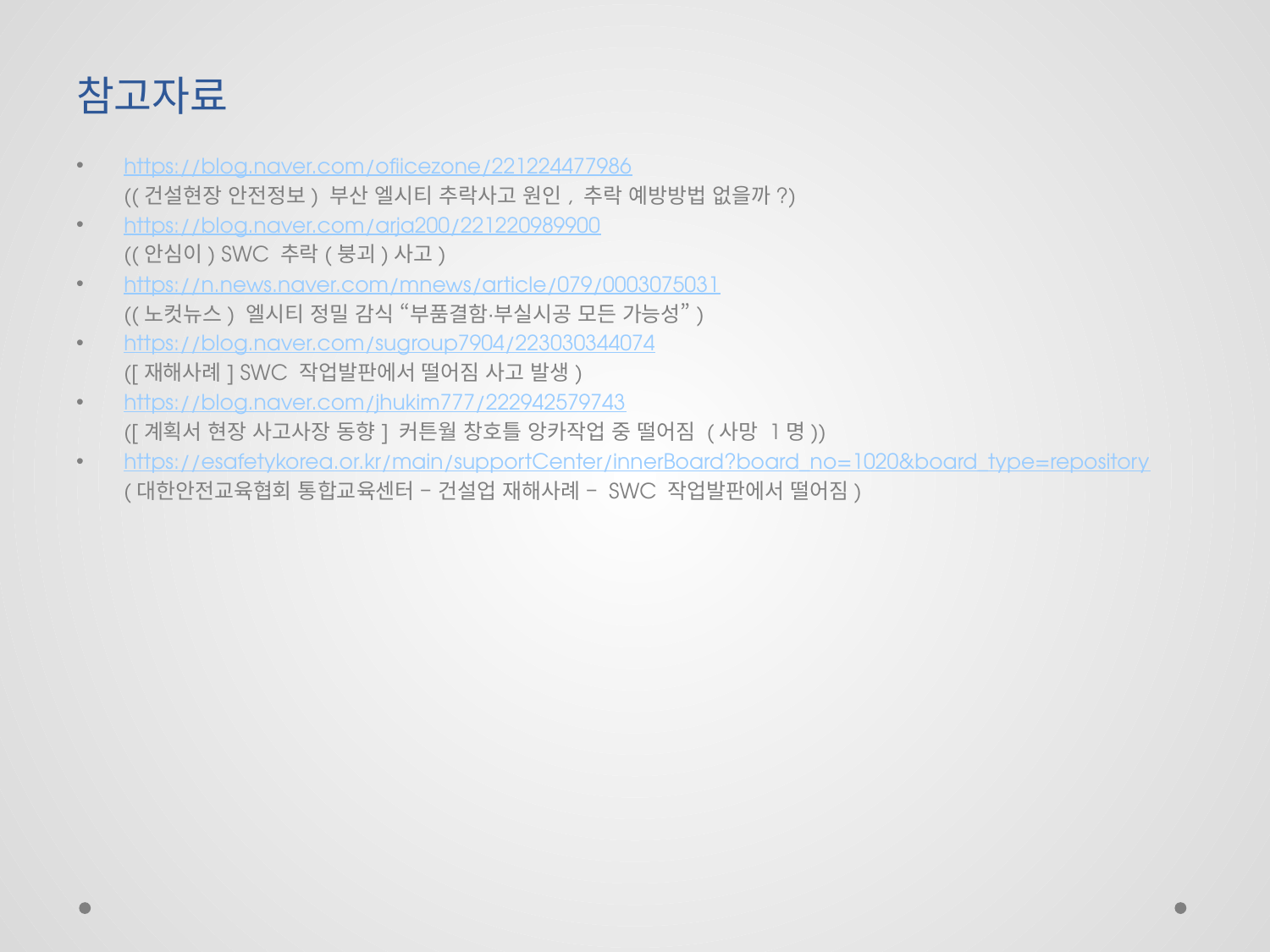

# 참고자료
https://blog.naver.com/ofiicezone/221224477986
        ((건설현장 안전정보) 부산 엘시티 추락사고 원인, 추락 예방방법 없을까?)
https://blog.naver.com/arja200/221220989900
        ((안심이) SWC 추락(붕괴)사고)
https://n.news.naver.com/mnews/article/079/0003075031
        ((노컷뉴스) 엘시티 정밀 감식 “부품결함∙부실시공 모든 가능성”)
https://blog.naver.com/sugroup7904/223030344074
        ([재해사례] SWC 작업발판에서 떨어짐 사고 발생)
https://blog.naver.com/jhukim777/222942579743
        ([계획서 현장 사고사장 동향] 커튼월 창호틀 앙카작업 중 떨어짐 (사망 1명))
https://esafetykorea.or.kr/main/supportCenter/innerBoard?board_no=1020&board_type=repository
        (대한안전교육협회 통합교육센터 – 건설업 재해사례 – SWC 작업발판에서 떨어짐)